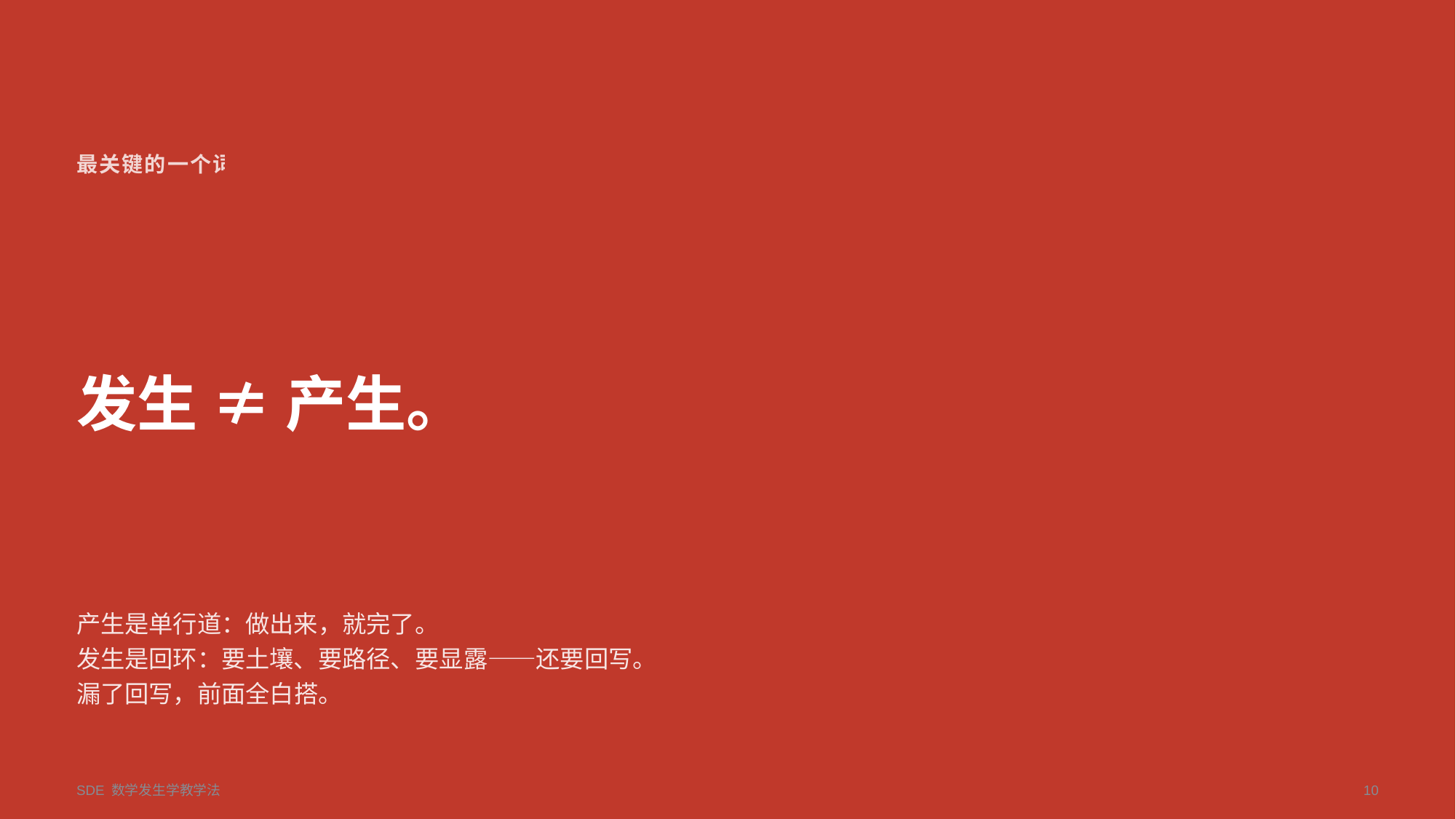

最关键的一个词
发生 ≠ 产生。
产生是单行道：做出来，就完了。
发生是回环：要土壤、要路径、要显露——还要回写。
漏了回写，前面全白搭。
SDE 数学发生学教学法
10